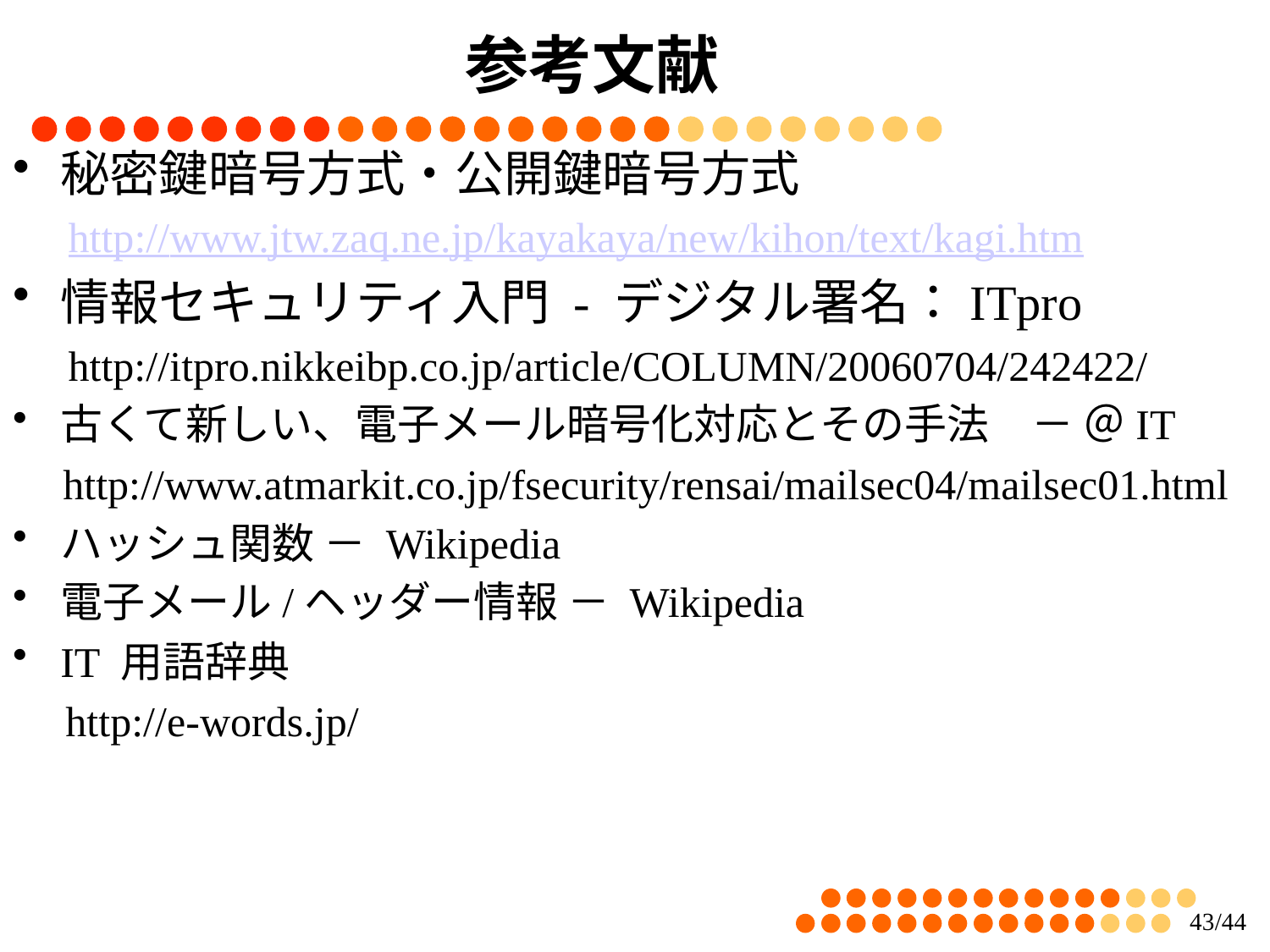

# 参考文献
秘密鍵暗号方式・公開鍵暗号方式
http://www.jtw.zaq.ne.jp/kayakaya/new/kihon/text/kagi.htm
情報セキュリティ入門 - デジタル署名：ITpro
http://itpro.nikkeibp.co.jp/article/COLUMN/20060704/242422/
古くて新しい、電子メール暗号化対応とその手法　－ ＠IT
    http://www.atmarkit.co.jp/fsecurity/rensai/mailsec04/mailsec01.html
ハッシュ関数 － Wikipedia
電子メール/ヘッダー情報 － Wikipedia
IT 用語辞典
     http://e-words.jp/
43/44